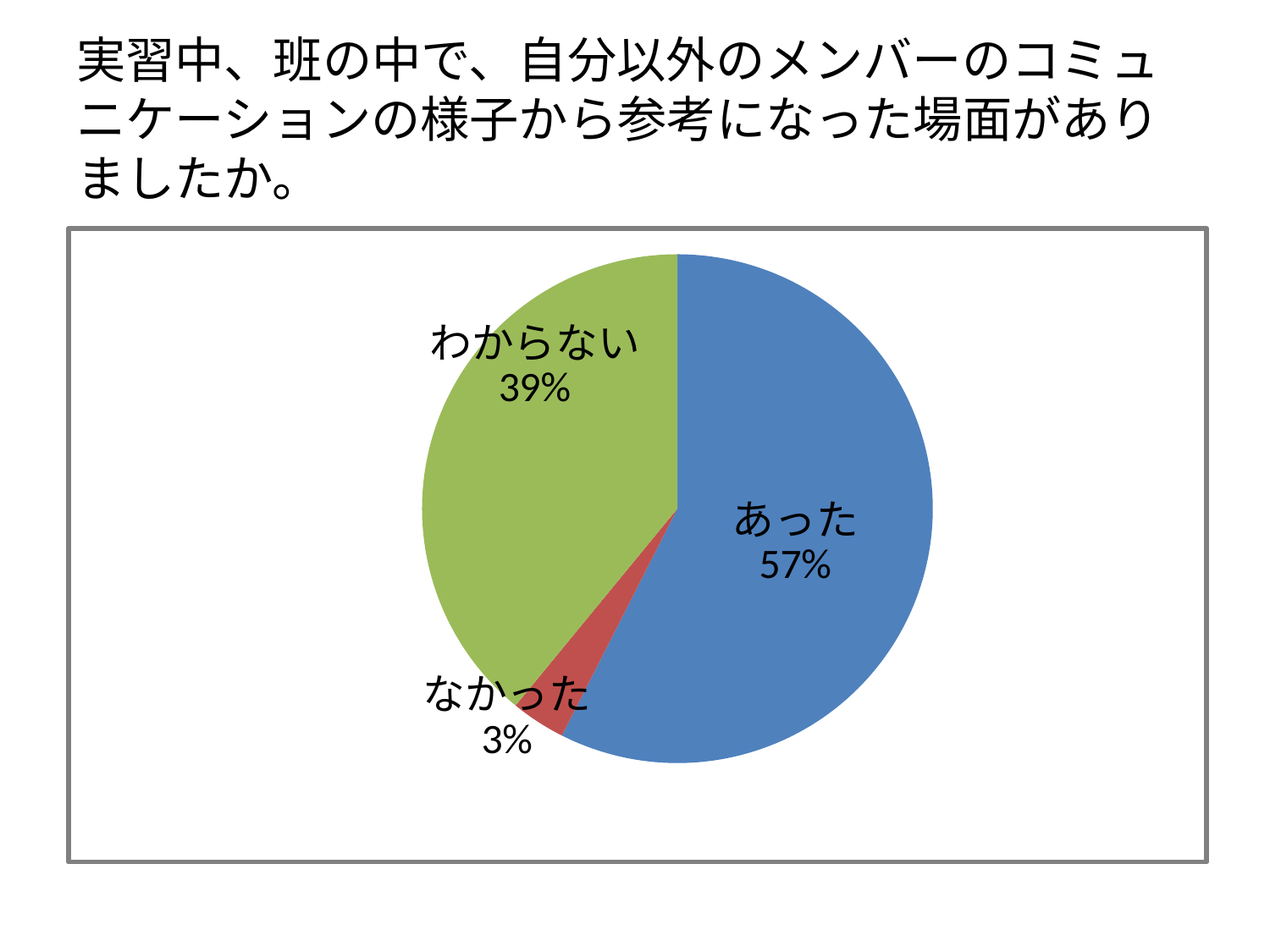

# 実習中、班の中で、自分以外のメンバーのコミュニケーションの様子から参考になった場面がありましたか。

### Chart

| Category |  |
|---|---|
| あった | 50.0 |
| なかった | 3.0 |
| わからない | 34.0 |